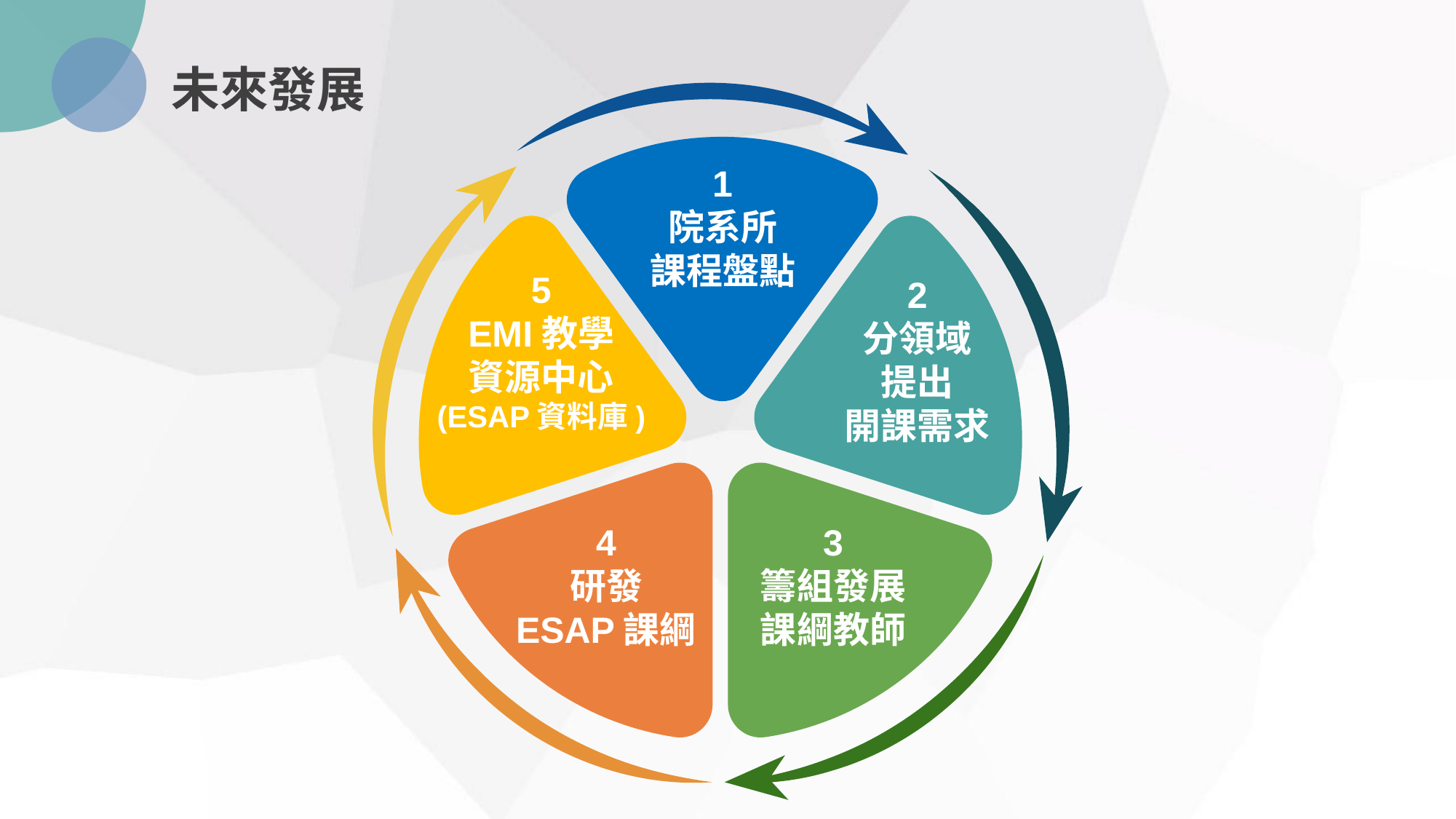

未來發展

1
院系所
課程盤點

5
EMI教學
資源中心
(ESAP資料庫)
2
分領域
提出
開課需求

4
研發
ESAP課綱
3
籌組發展
課綱教師